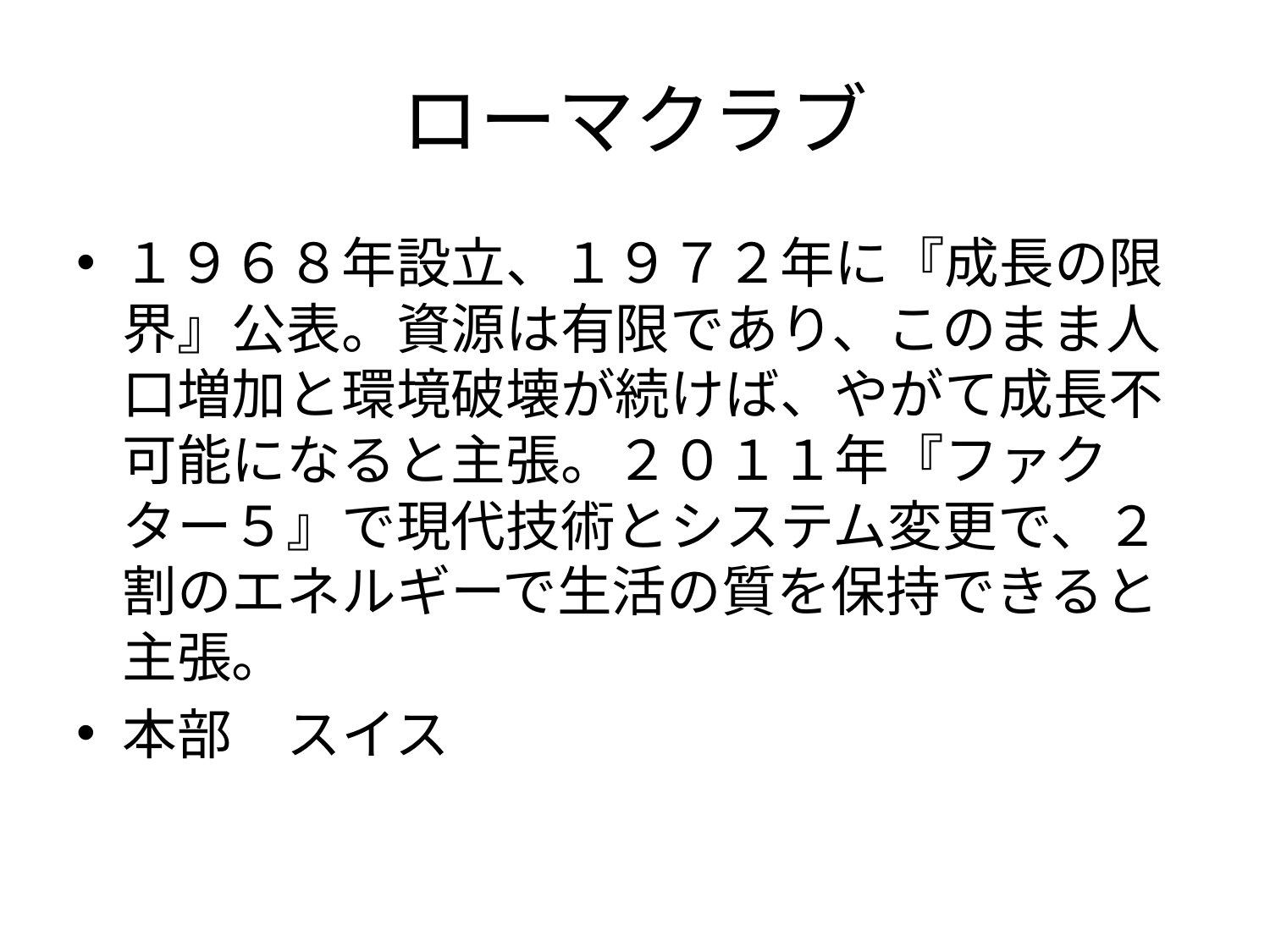

# ローマクラブ
１９６８年設立、１９７２年に『成長の限界』公表。資源は有限であり、このまま人口増加と環境破壊が続けば、やがて成長不可能になると主張。２０１１年『ファクター５』で現代技術とシステム変更で、２割のエネルギーで生活の質を保持できると主張。
本部　スイス